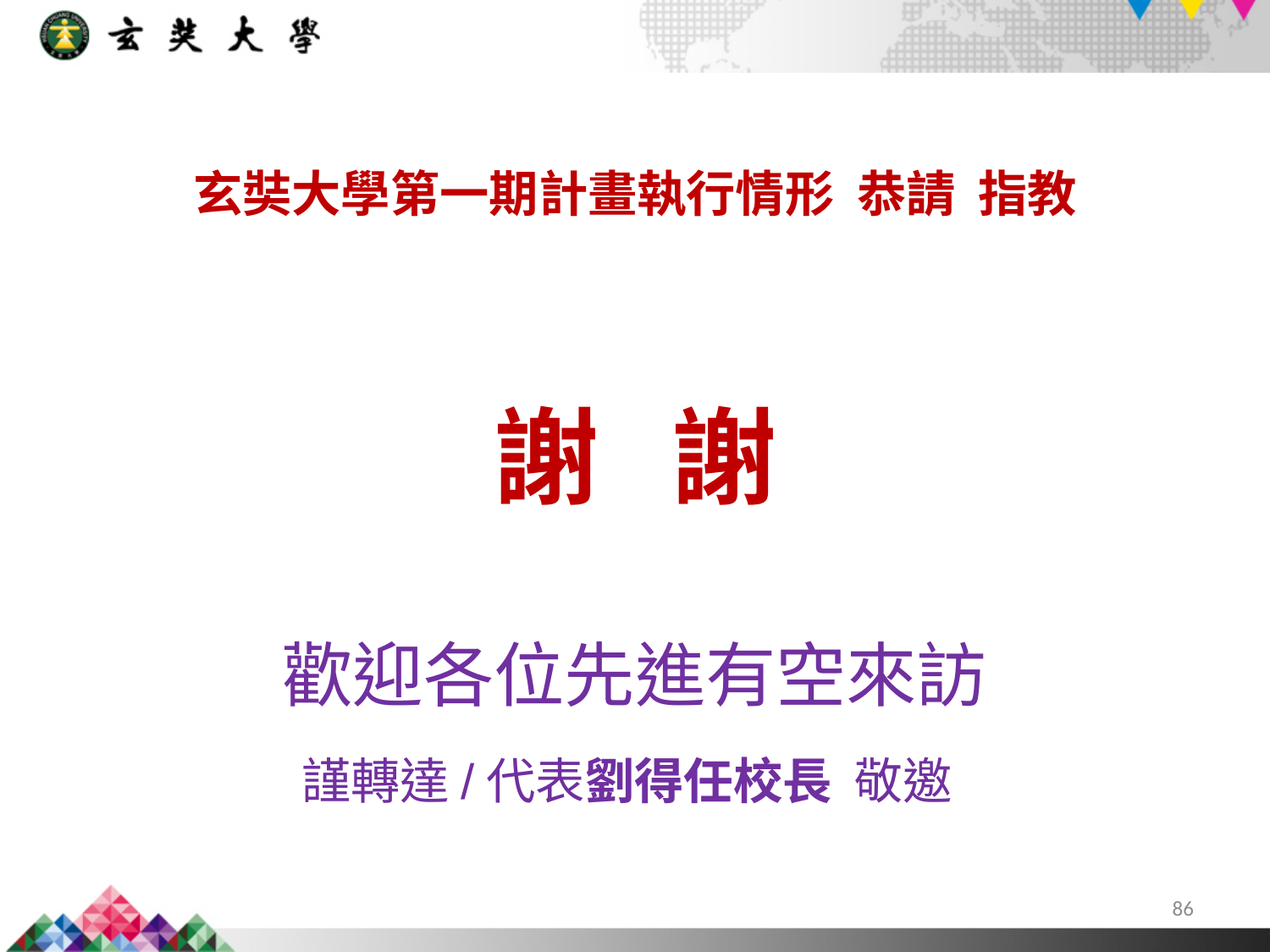

玄奘大學第一期計畫執行情形  恭請  指教

謝   謝

歡迎各位先進有空來訪
謹轉達/代表劉得任校長  敬邀
86